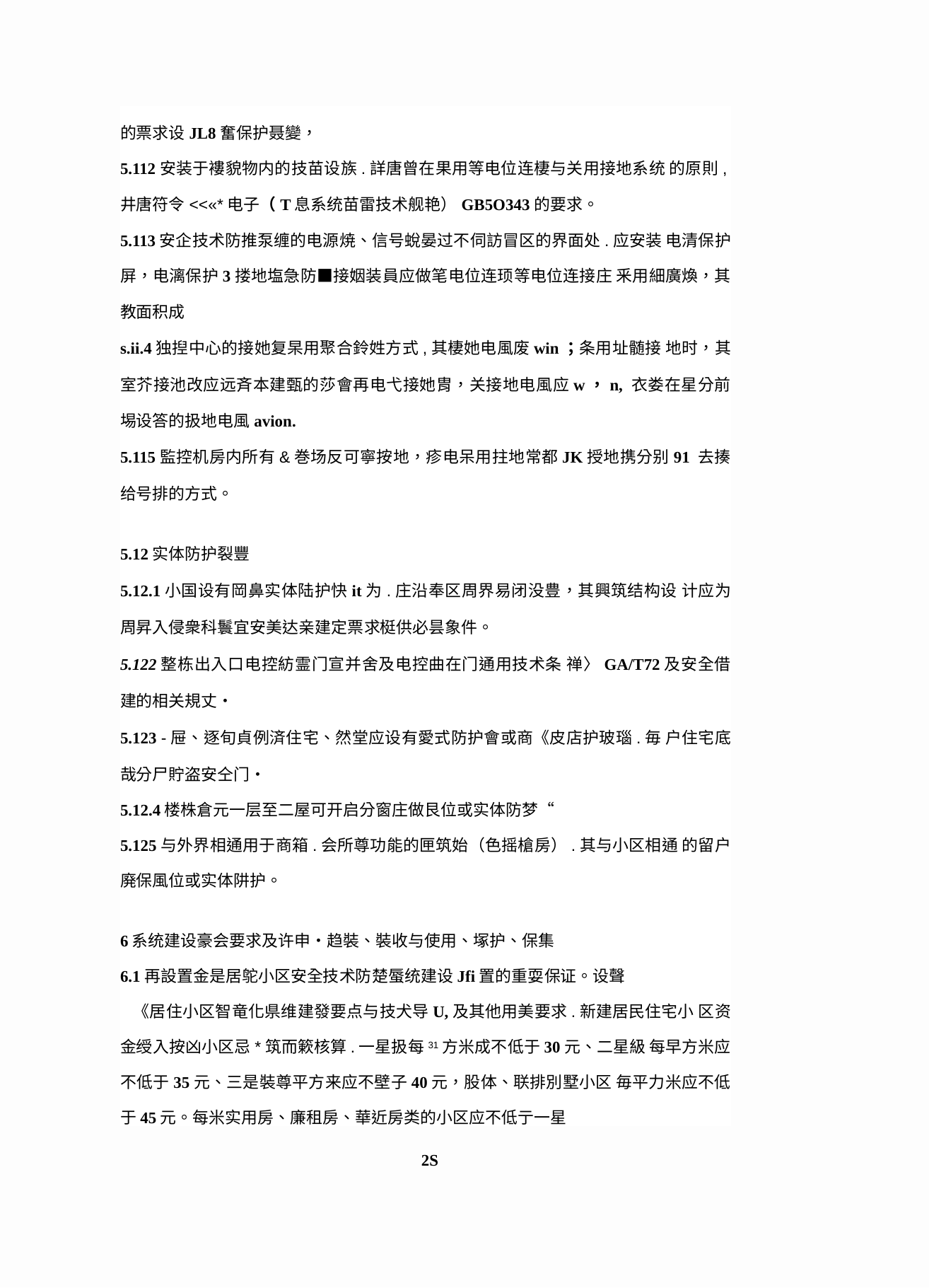

的票求设JL8奮保护聂變，
5.112安装于褸貌物内的技苗设族.詳唐曾在果用等电位连棲与关用接地系统 的原則,井唐符令<<«*电子（T息系统苗雷技术舰艳）GB5O343的要求。
5.113安企技术防推泵缠的电源焼、信号蛻晏过不伺訪冒区的界面处.应安装 电清保护屏，电漓保护3搂地塩急防■接姻装員应做笔电位连顼等电位连接庄 釆用細廣煥，其教面积成
s.ii.4独揑中心的接她复杲用聚合鈴姓方式,其棲她电風废win；条用址髄接 地时，其室芥接池改应远斉本建甄的莎會再电弋接她胄，关接地电風应w，n, 衣娄在星分前埸设答的扱地电風avion.
5.115監控机房内所有&巻场反可寧按地，疹电呆用拄地常都JK授地携分别91 去揍给号排的方式。
5.12实体防护裂豐
5.12.1小国设有岡鼻实体陆护快it为.庄沿奉区周界易闭没豊，其興筑结构设 计应为周昇入侵衆科鬟宜安美达亲建定票求梃供必昙象件。
5.122整栋出入口电控紡霊门宣并舍及电控曲在门通用技术条 禅〉GA/T72及安全借建的相关規丈・
5.123 -屉、逐旬貞例済住宅、然堂应设有愛式防护會或商《皮店护玻瑙.毎 户住宅底哉分尸貯盗安仝门・
5.12.4楼株倉元一层至二屋可开启分窗庄做艮位或实体防梦“
5.125与外界相通用于商箱.会所尊功能的匣筑始（色摇槍房）.其与小区相通 的留户廃保風位或实体阱护。
6系统建设豪会要求及许申•趋裝、裝收与使用、塚护、保集
6.1再設置金是居鸵小区安全技术防楚蜃统建设Jfi置的重耍保证。设聲
《居住小区智竜化県维建發要点与技犬导U,及其他用美要求.新建居民住宅小 区资金绶入按凶小区忌*筑而簌核算.一星扱每31方米成不低于30元、二星級 每早方米应不低于35元、三是裝尊平方来应不壁子40元，股体、联排別墅小区 毎平力米应不低于45元。每米实用房、廉租房、華近房类的小区应不低亍一星
2S